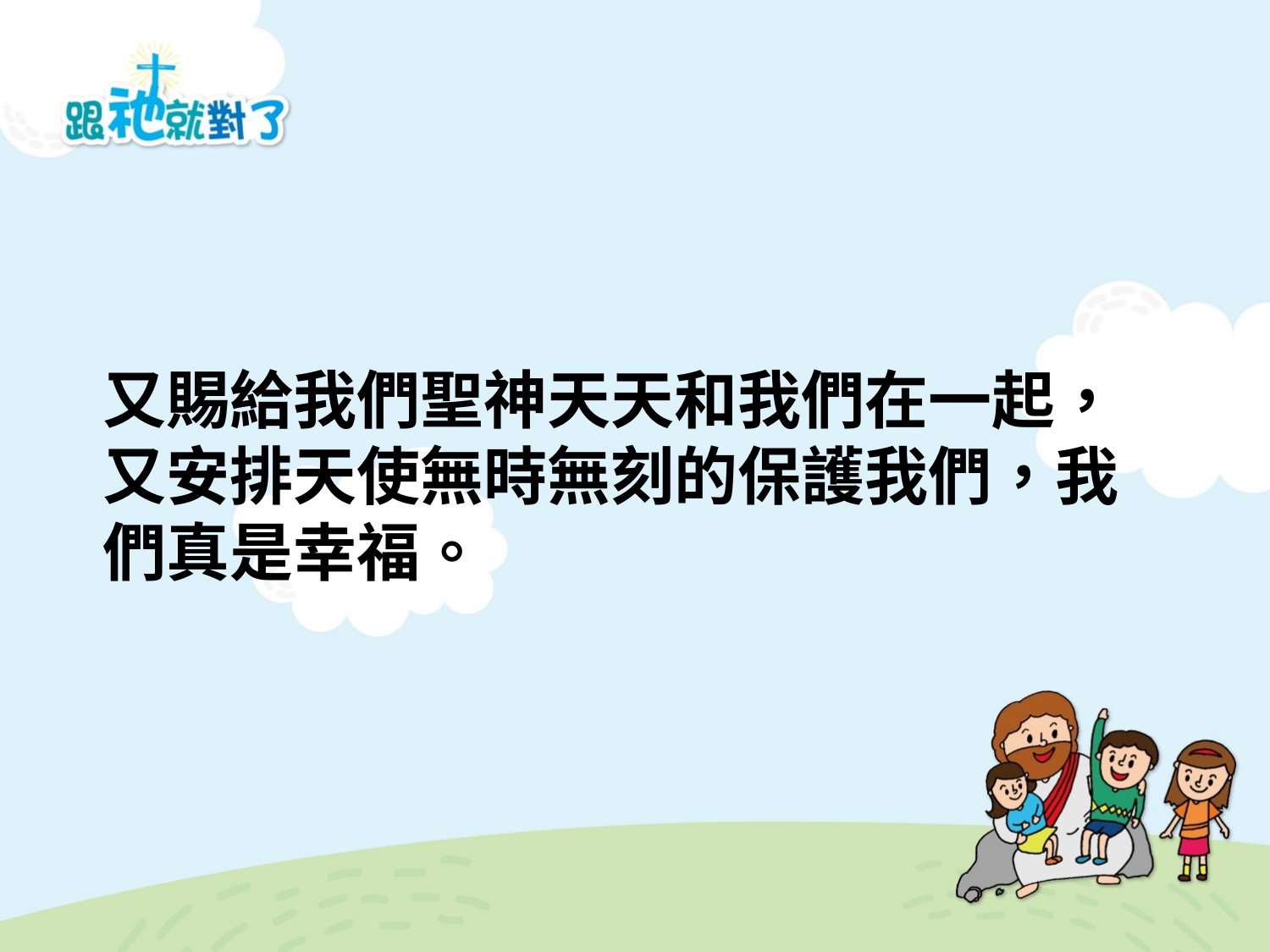

又賜給我們聖神天天和我們在一起，又安排天使無時無刻的保護我們，我們真是幸福。